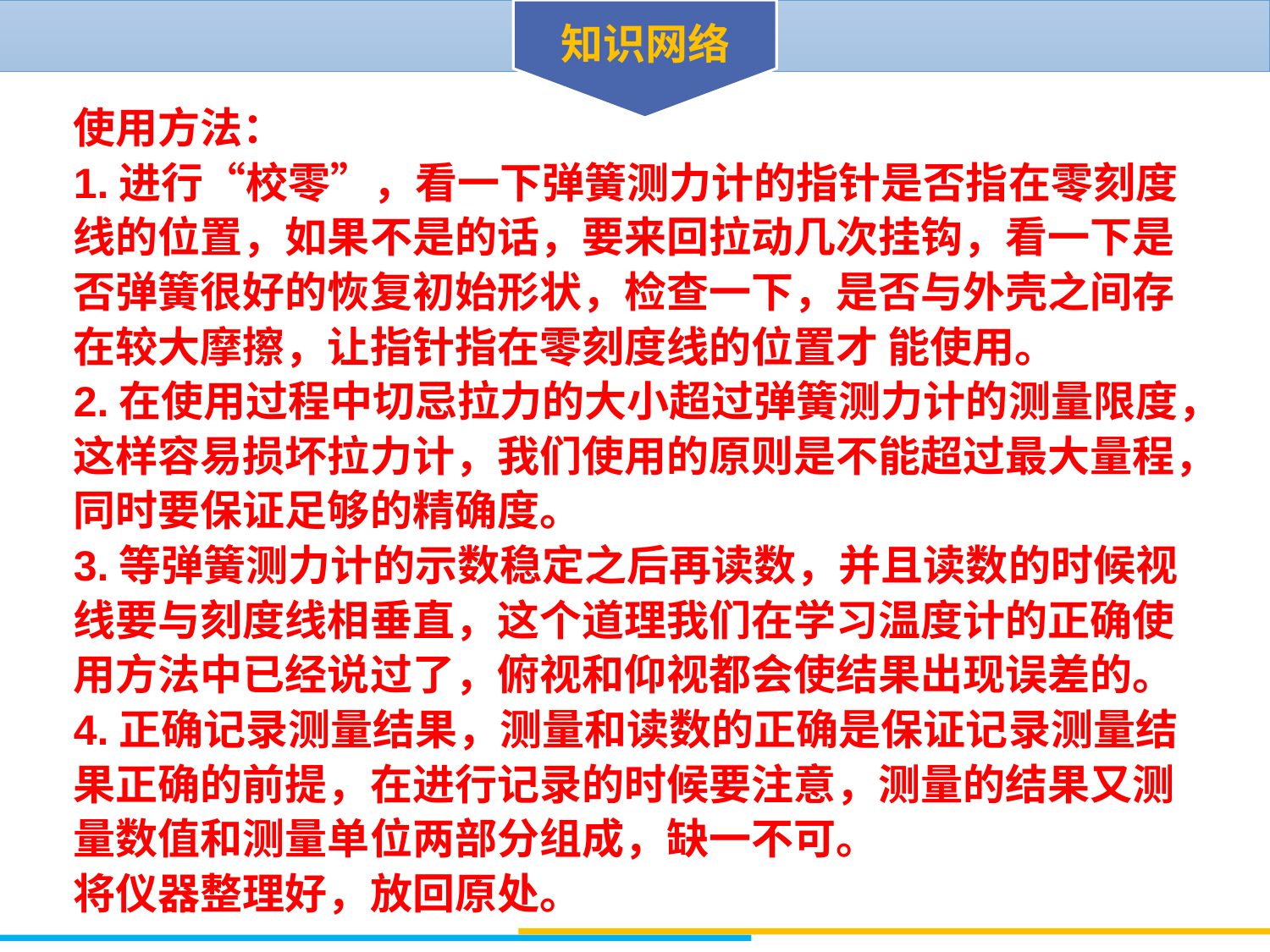

知识网络
使用方法：
1.进行“校零”，看一下弹簧测力计的指针是否指在零刻度线的位置，如果不是的话，要来回拉动几次挂钩，看一下是否弹簧很好的恢复初始形状，检查一下，是否与外壳之间存在较大摩擦，让指针指在零刻度线的位置才 能使用。
2.在使用过程中切忌拉力的大小超过弹簧测力计的测量限度，这样容易损坏拉力计，我们使用的原则是不能超过最大量程，同时要保证足够的精确度。
3.等弹簧测力计的示数稳定之后再读数，并且读数的时候视线要与刻度线相垂直，这个道理我们在学习温度计的正确使用方法中已经说过了，俯视和仰视都会使结果出现误差的。
4.正确记录测量结果，测量和读数的正确是保证记录测量结果正确的前提，在进行记录的时候要注意，测量的结果又测量数值和测量单位两部分组成，缺一不可。
将仪器整理好，放回原处。